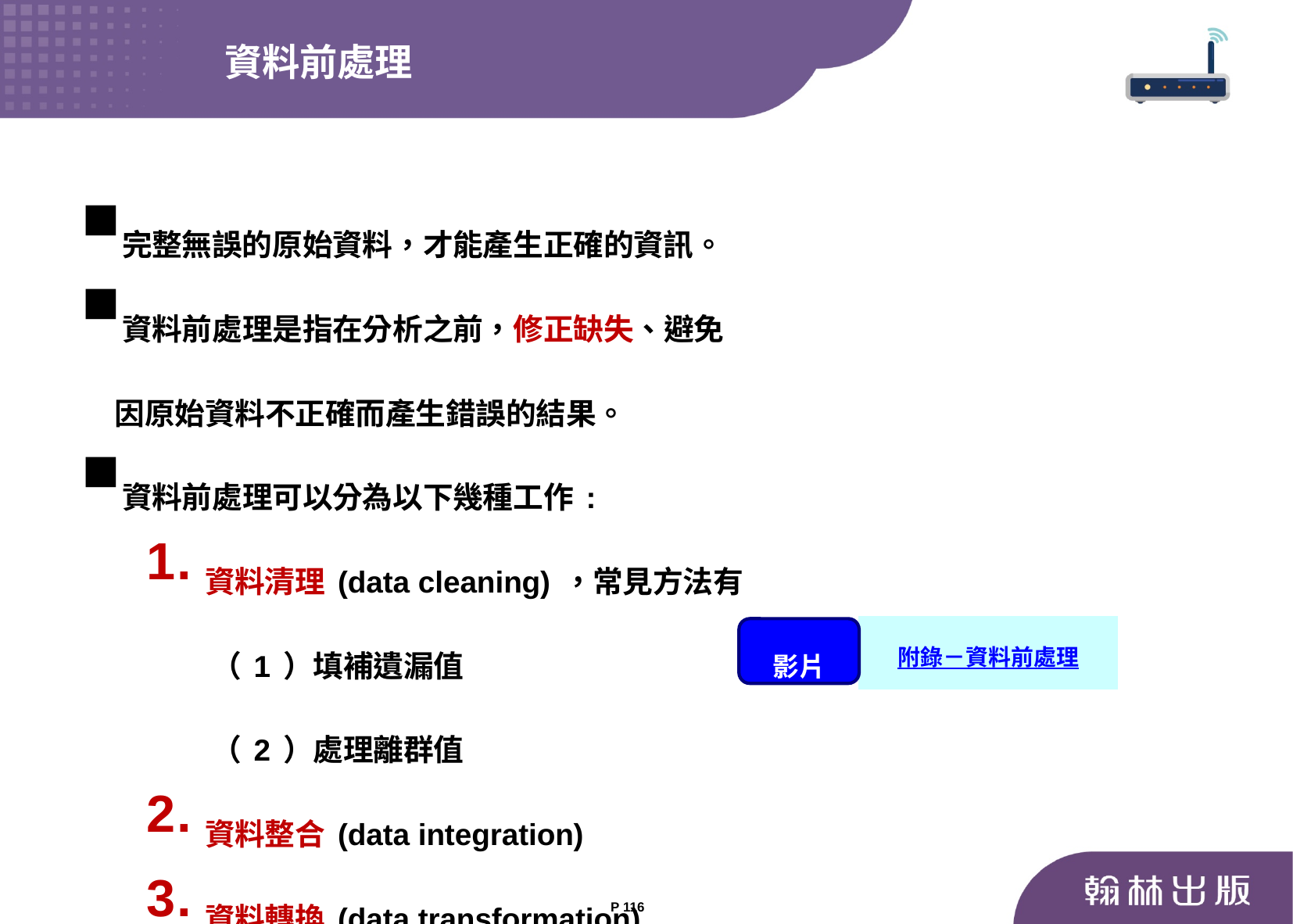

資料前處理
完整無誤的原始資料，才能產生正確的資訊。
資料前處理是指在分析之前，修正缺失、避免
   因原始資料不正確而產生錯誤的結果。
資料前處理可以分為以下幾種工作:
資料清理(data cleaning)，常見方法有
（1）填補遺漏值
（2）處理離群值
資料整合(data integration)
資料轉換(data transformation)

影片
附錄－資料前處理
P 116